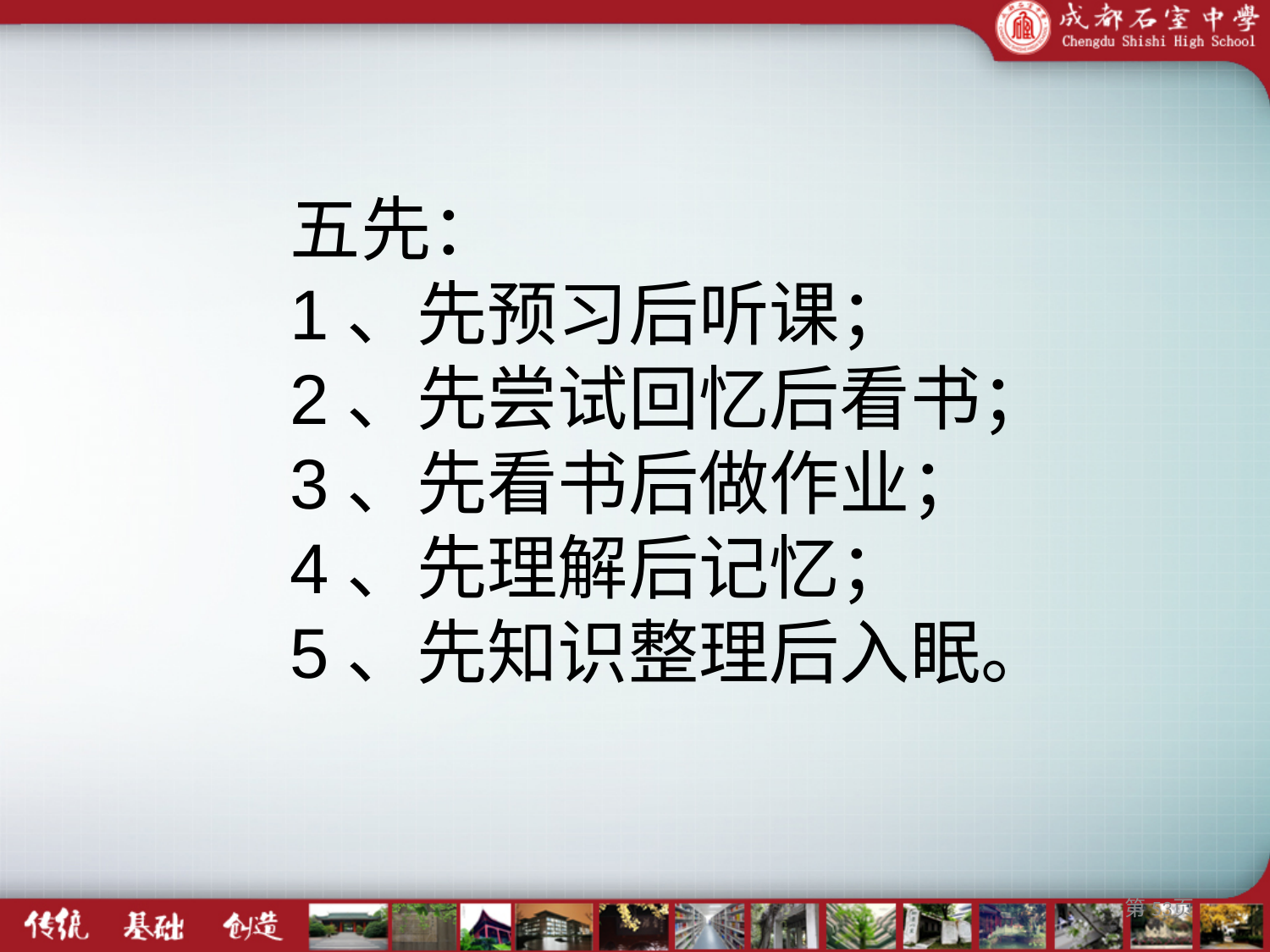

五先：
1、先预习后听课；
2、先尝试回忆后看书；
3、先看书后做作业；
4、先理解后记忆；
5、先知识整理后入眠。
第53页